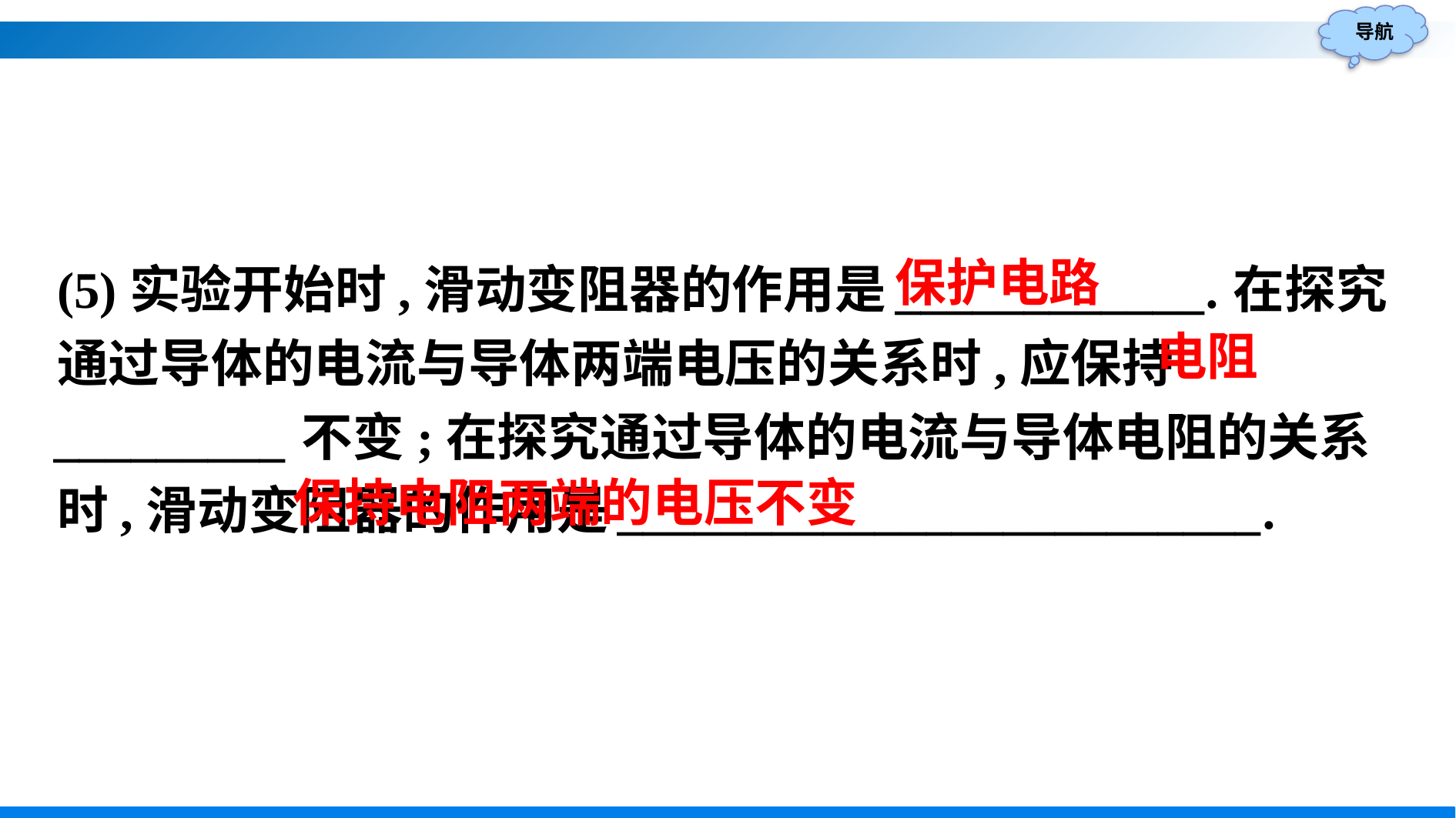

(5)实验开始时,滑动变阻器的作用是____________.在探究通过导体的电流与导体两端电压的关系时,应保持_________不变;在探究通过导体的电流与导体电阻的关系时,滑动变阻器的作用是_________________________.
保护电路
电阻
保持电阻两端的电压不变